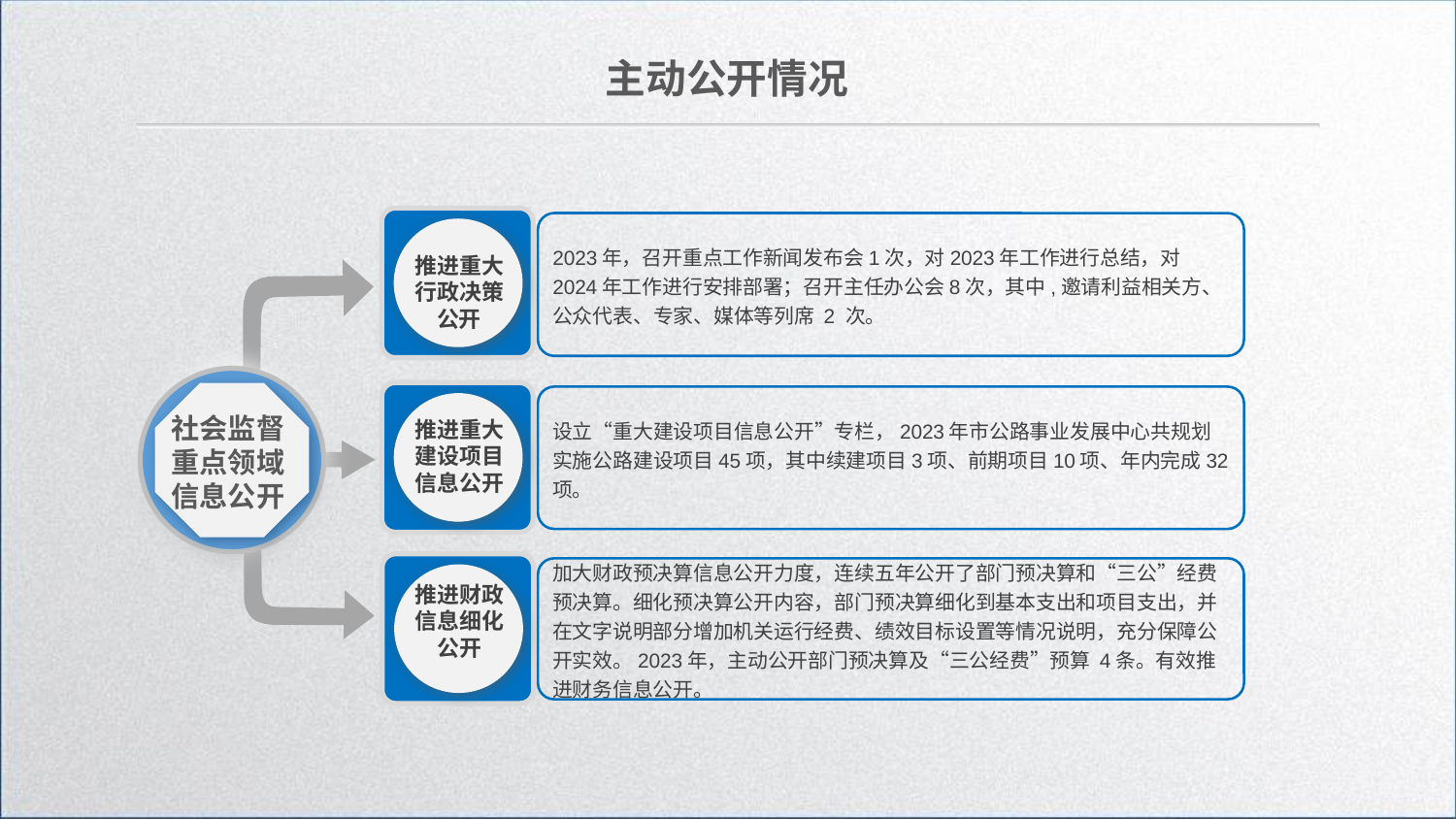

主动公开情况

2023年，召开重点工作新闻发布会1次，对2023年工作进行总结，对2024年工作进行安排部署；召开主任办公会8次，其中,邀请利益相关方、公众代表、专家、媒体等列席 2 次。

推进重大行政决策公开

设立“重大建设项目信息公开”专栏，2023年市公路事业发展中心共规划实施公路建设项目45项，其中续建项目3项、前期项目10项、年内完成32项。

社会监督重点领域信息公开
推进重大建设项目信息公开

加大财政预决算信息公开力度，连续五年公开了部门预决算和“三公”经费预决算。细化预决算公开内容，部门预决算细化到基本支出和项目支出，并在文字说明部分增加机关运行经费、绩效目标设置等情况说明，充分保障公开实效。2023年，主动公开部门预决算及“三公经费”预算 4条。有效推进财务信息公开。
推进财政信息细化公开